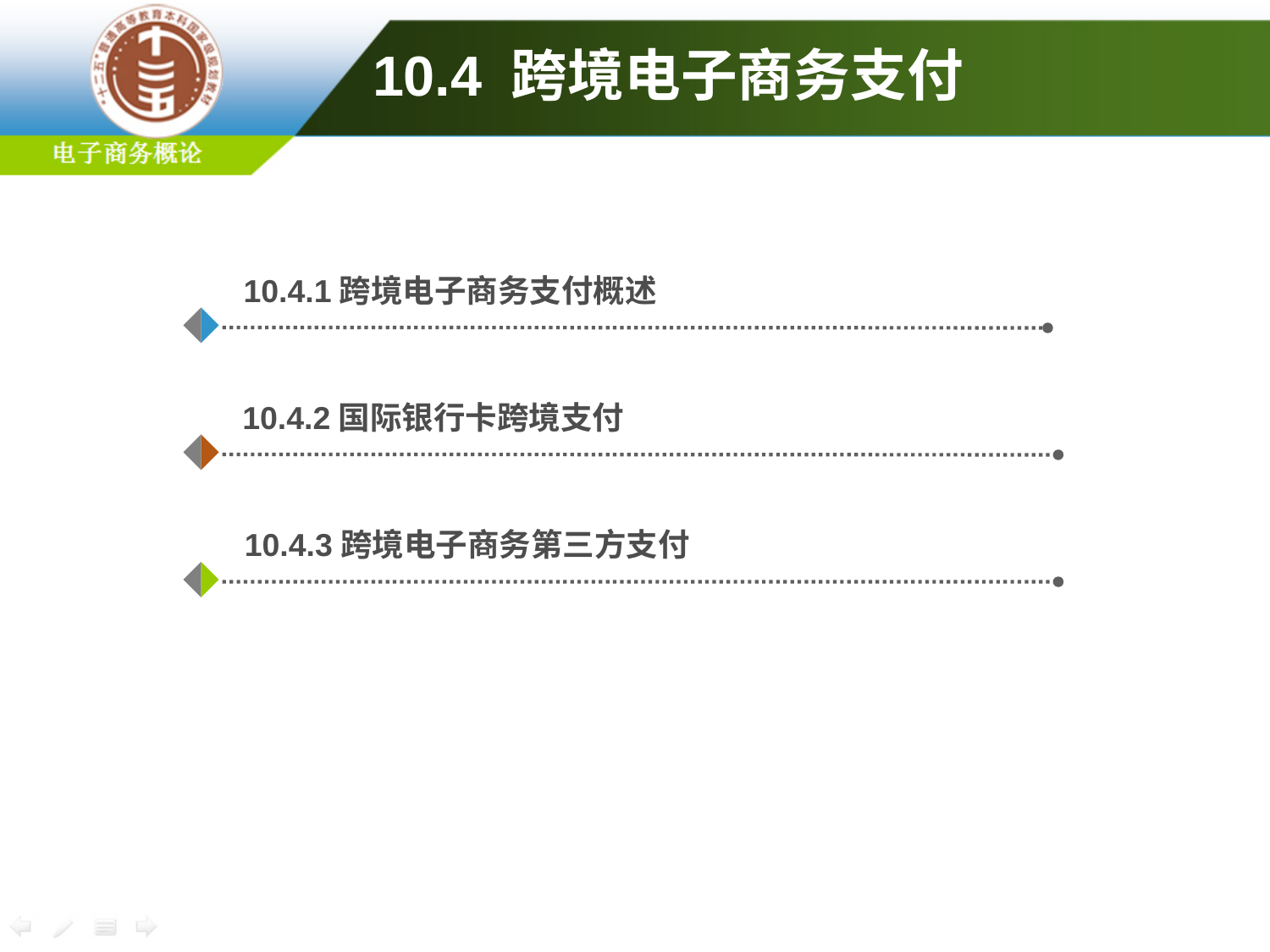

10.4 跨境电子商务支付
10.4.1跨境电子商务支付概述

10.4.2国际银行卡跨境支付

10.4.3跨境电子商务第三方支付